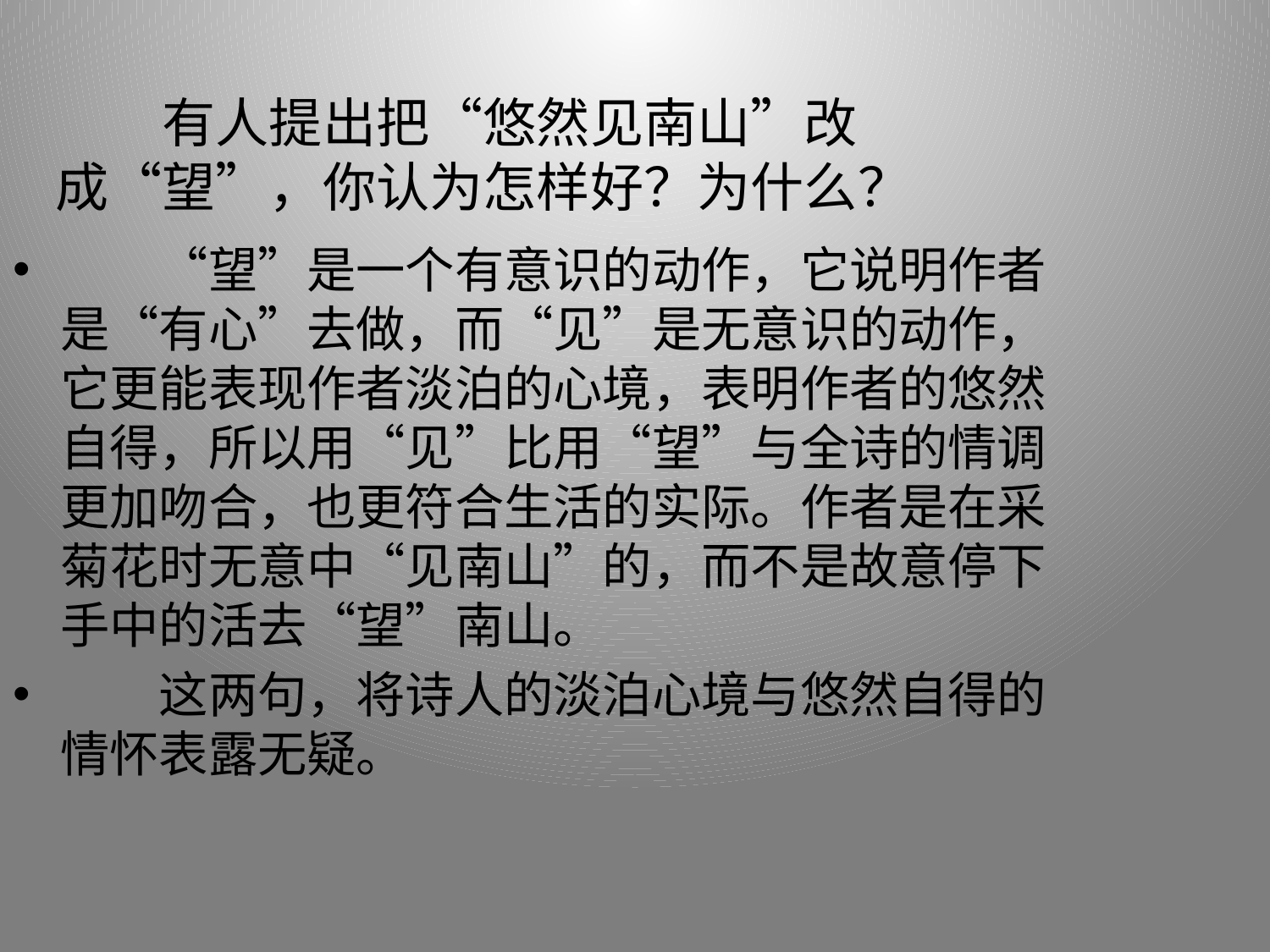

# 有人提出把“悠然见南山”改成“望”，你认为怎样好？为什么？
　　“望”是一个有意识的动作，它说明作者是“有心”去做，而“见”是无意识的动作，它更能表现作者淡泊的心境，表明作者的悠然自得，所以用“见”比用“望”与全诗的情调更加吻合，也更符合生活的实际。作者是在采菊花时无意中“见南山”的，而不是故意停下手中的活去“望”南山。
　　这两句，将诗人的淡泊心境与悠然自得的情怀表露无疑。